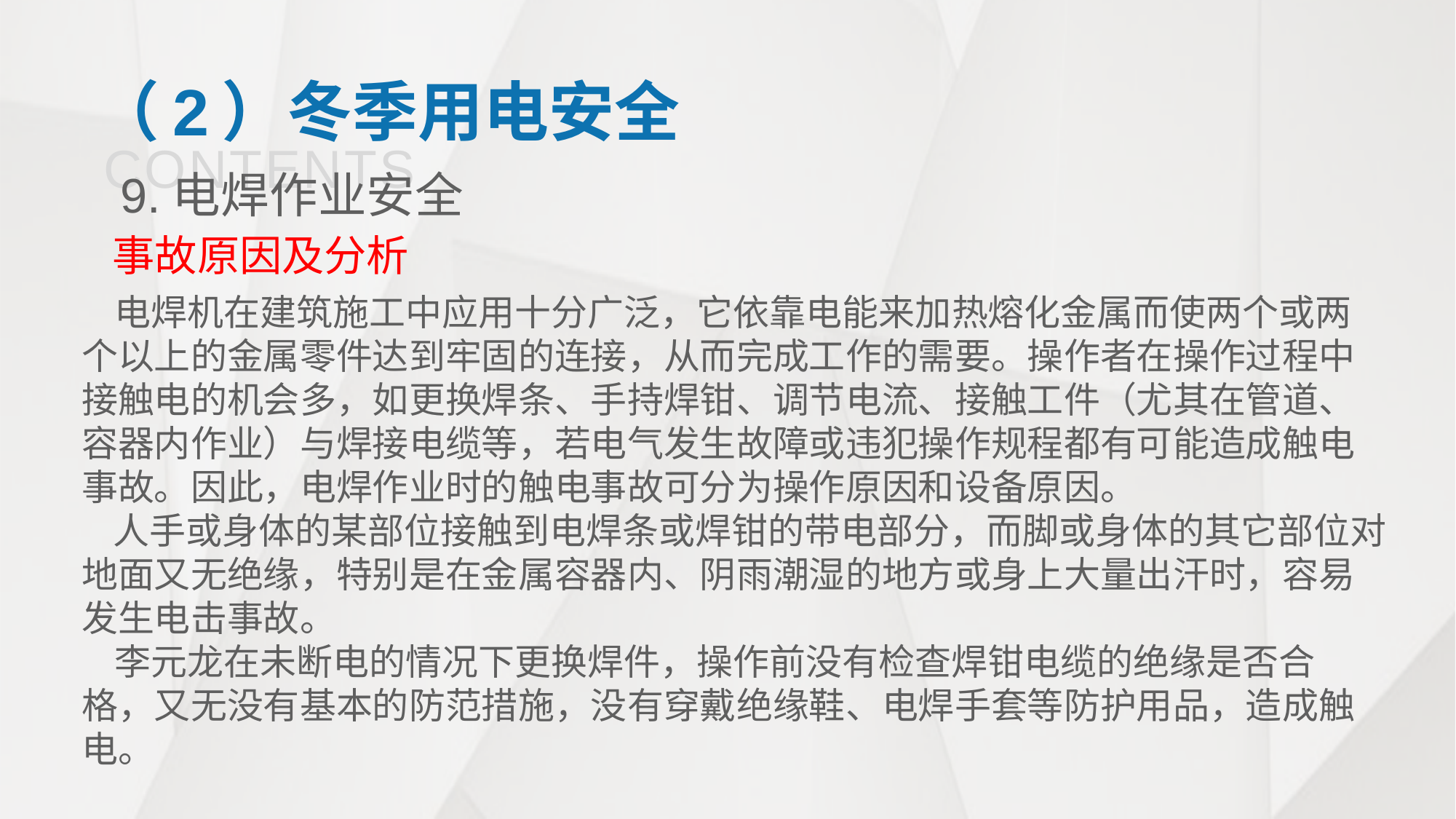

（2）冬季用电安全
CONTENTS
  9.电焊作业安全
事故原因及分析
   电焊机在建筑施工中应用十分广泛，它依靠电能来加热熔化金属而使两个或两个以上的金属零件达到牢固的连接，从而完成工作的需要。操作者在操作过程中接触电的机会多，如更换焊条、手持焊钳、调节电流、接触工件（尤其在管道、容器内作业）与焊接电缆等，若电气发生故障或违犯操作规程都有可能造成触电事故。因此，电焊作业时的触电事故可分为操作原因和设备原因。
    人手或身体的某部位接触到电焊条或焊钳的带电部分，而脚或身体的其它部位对地面又无绝缘，特别是在金属容器内、阴雨潮湿的地方或身上大量出汗时，容易发生电击事故。
   李元龙在未断电的情况下更换焊件，操作前没有检查焊钳电缆的绝缘是否合格，又无没有基本的防范措施，没有穿戴绝缘鞋、电焊手套等防护用品，造成触电。